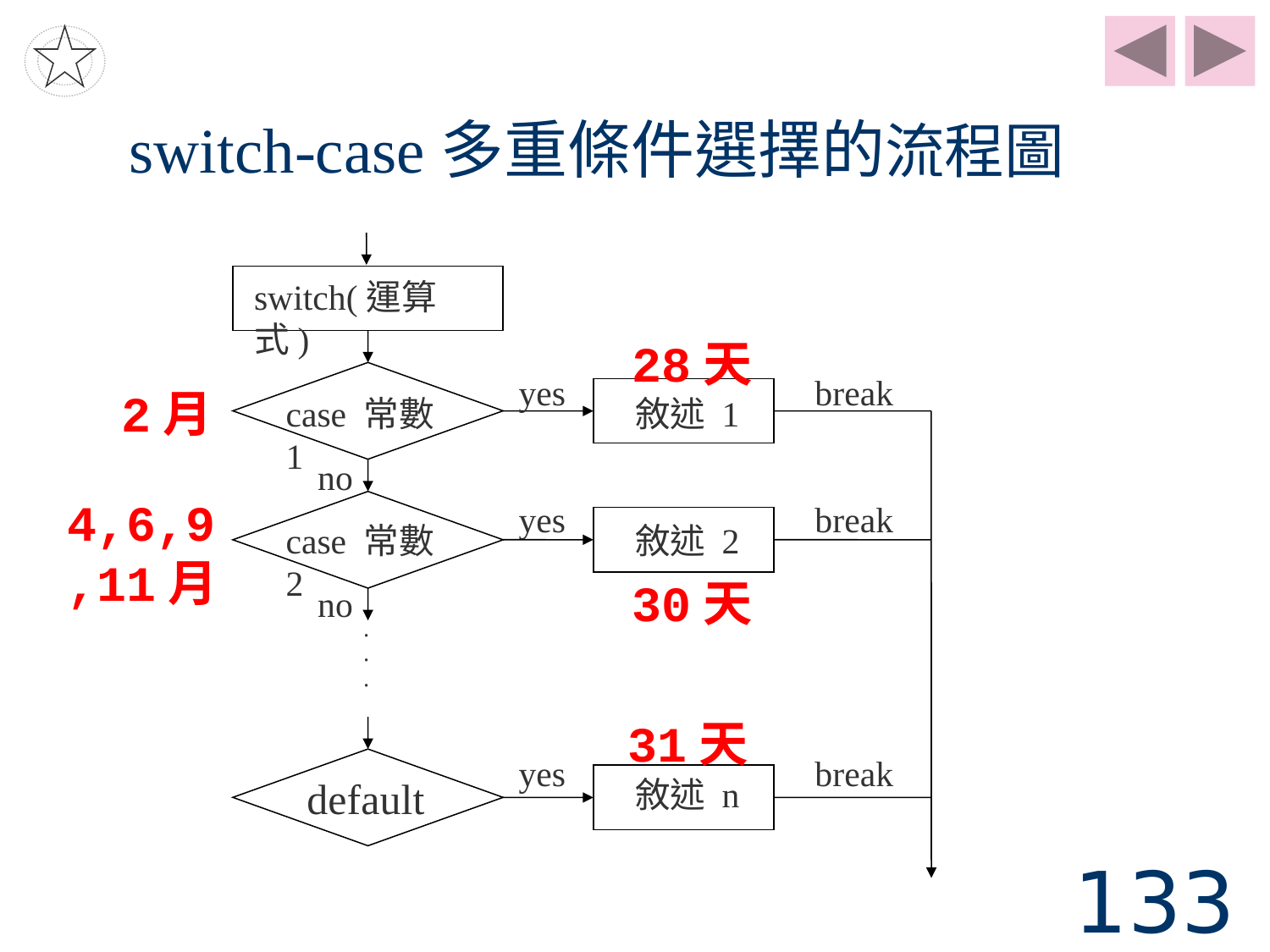

# switch-case多重條件選擇的流程圖

switch(運算式)

yes
break

case 常數 1
敘述 1

no

yes
break

case 常數 2
敘述 2

no

‧
‧
‧

yes
break

default
敘述 n

28天
2月
4,6,9
,11月
30天
31天
133